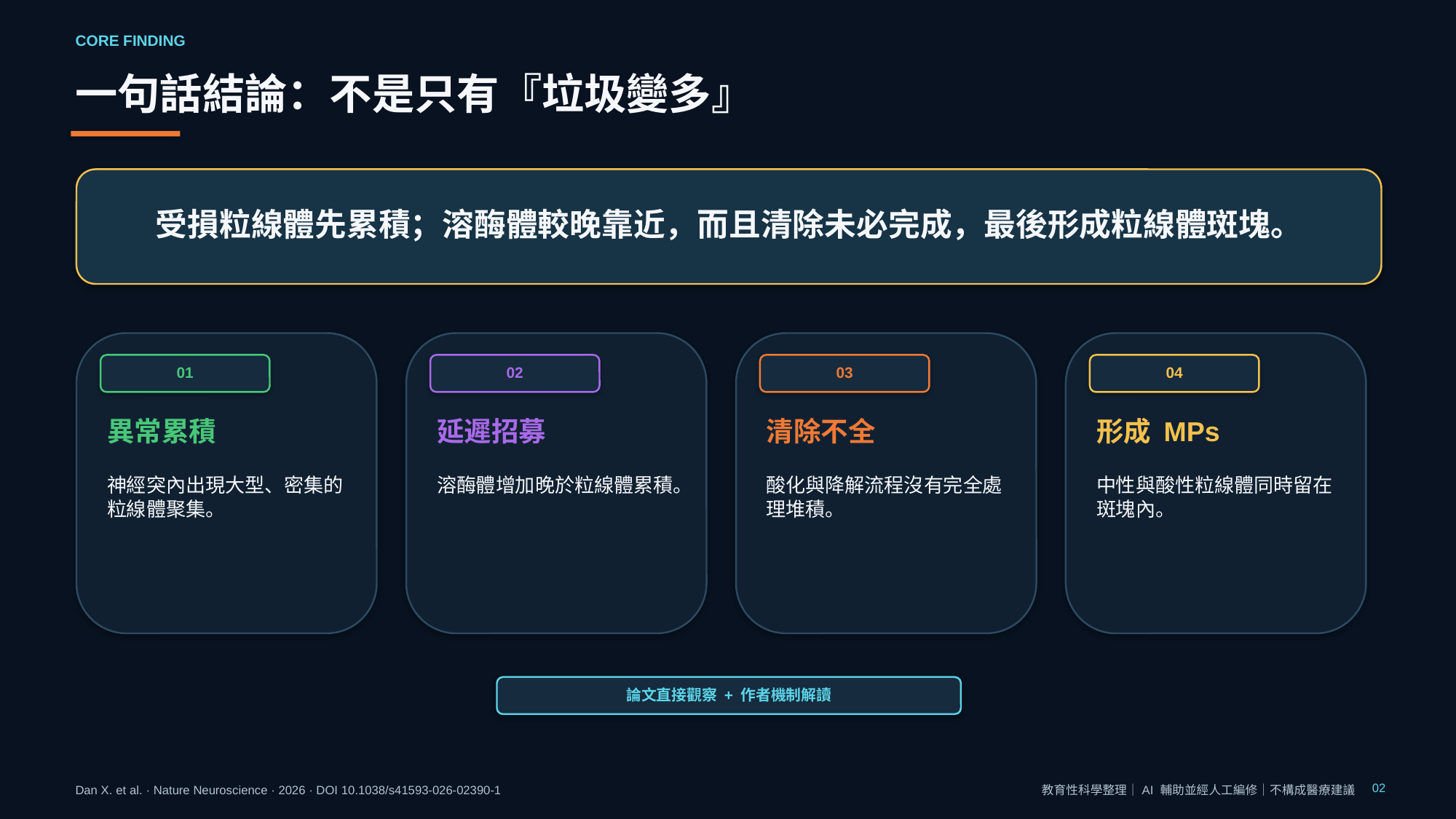

CORE FINDING
一句話結論：不是只有『垃圾變多』

受損粒線體先累積；溶酶體較晚靠近，而且清除未必完成，最後形成粒線體斑塊。

01
02
03
04
異常累積
延遲招募
清除不全
形成 MPs
神經突內出現大型、密集的粒線體聚集。
溶酶體增加晚於粒線體累積。
酸化與降解流程沒有完全處理堆積。
中性與酸性粒線體同時留在斑塊內。

論文直接觀察 + 作者機制解讀
02
Dan X. et al. · Nature Neuroscience · 2026 · DOI 10.1038/s41593-026-02390-1
教育性科學整理｜AI 輔助並經人工編修｜不構成醫療建議